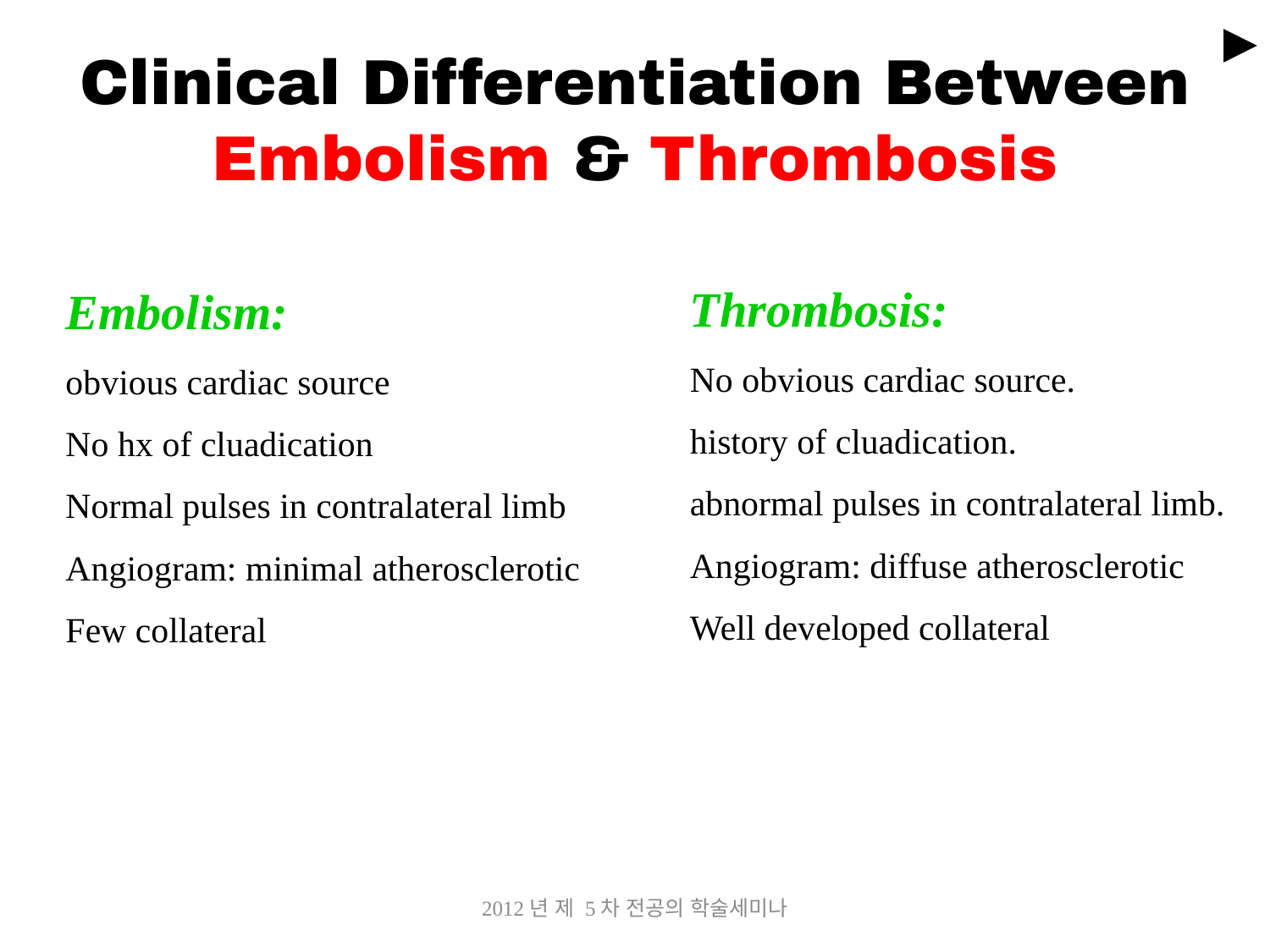

►
# Clinical Differentiation Between Embolism & Thrombosis
Thrombosis:
No obvious cardiac source.
history of cluadication.
abnormal pulses in contralateral limb.
Angiogram: diffuse atherosclerotic
Well developed collateral

Embolism:
obvious cardiac source
No hx of cluadication
Normal pulses in contralateral limb
Angiogram: minimal atherosclerotic
Few collateral

2012년 제 5차 전공의 학술세미나